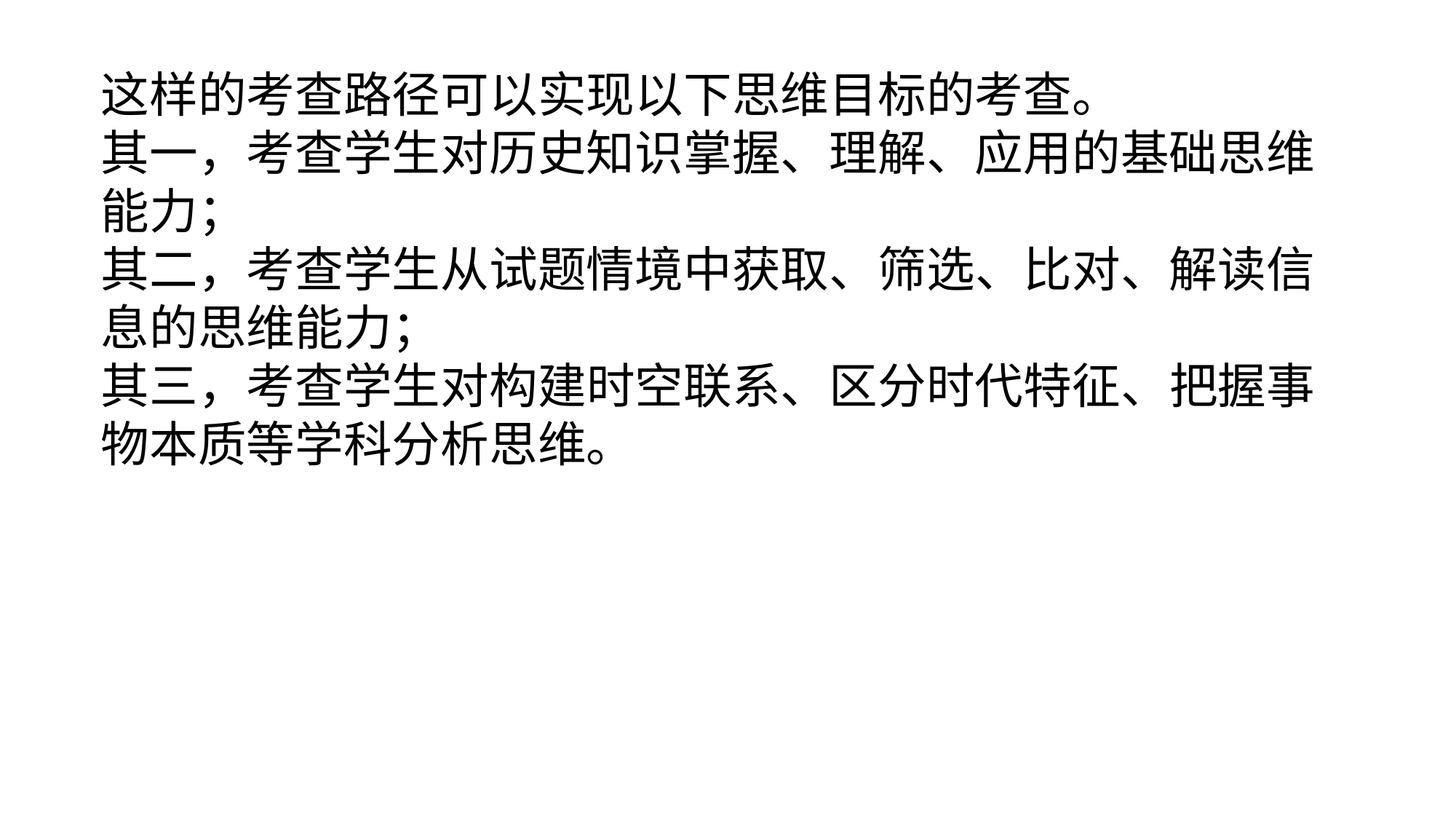

这样的考查路径可以实现以下思维目标的考查。
其一，考查学生对历史知识掌握、理解、应用的基础思维能力；
其二，考查学生从试题情境中获取、筛选、比对、解读信息的思维能力；
其三，考查学生对构建时空联系、区分时代特征、把握事物本质等学科分析思维。